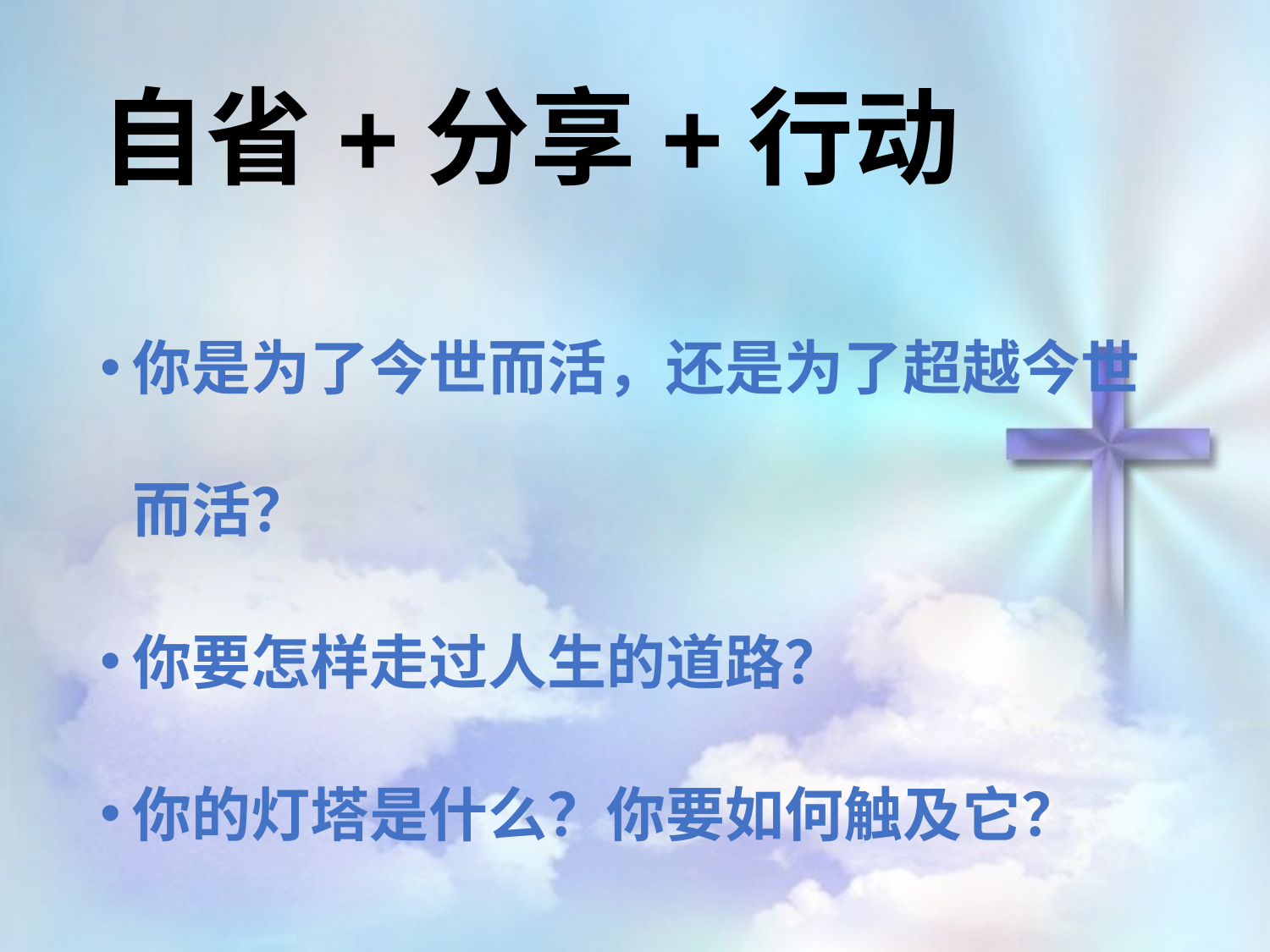

# 自省+分享+行动
你是为了今世而活，还是为了超越今世而活？
你要怎样走过人生的道路？
你的灯塔是什么？你要如何触及它？